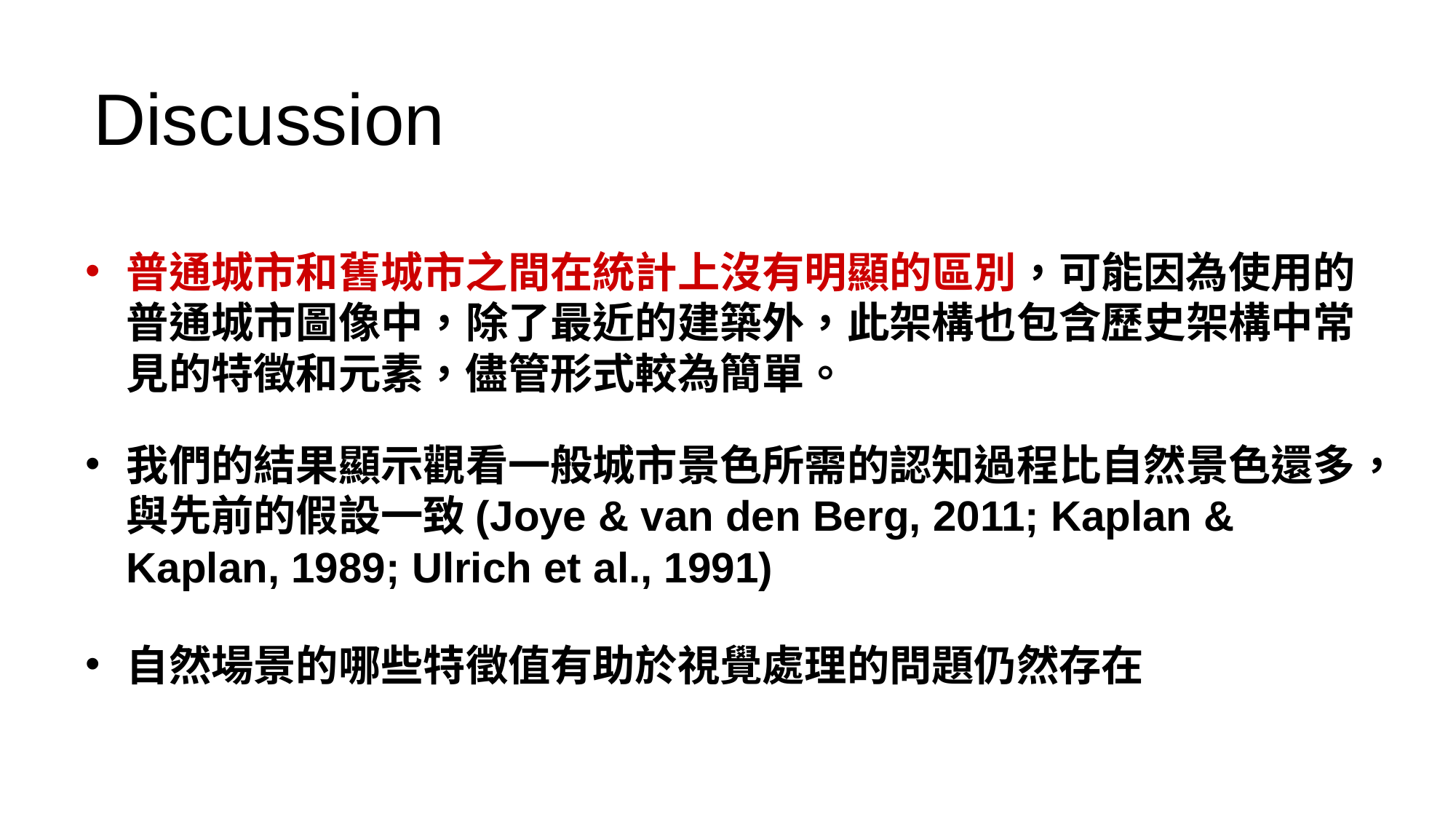

Discussion
普通城市和舊城市之間在統計上沒有明顯的區別，可能因為使用的普通城市圖像中，除了最近的建築外，此架構也包含歷史架構中常見的特徵和元素，儘管形式較為簡單。
我們的結果顯示觀看一般城市景色所需的認知過程比自然景色還多，與先前的假設一致(Joye & van den Berg, 2011; Kaplan & Kaplan, 1989; Ulrich et al., 1991)

自然場景的哪些特徵值有助於視覺處理的問題仍然存在